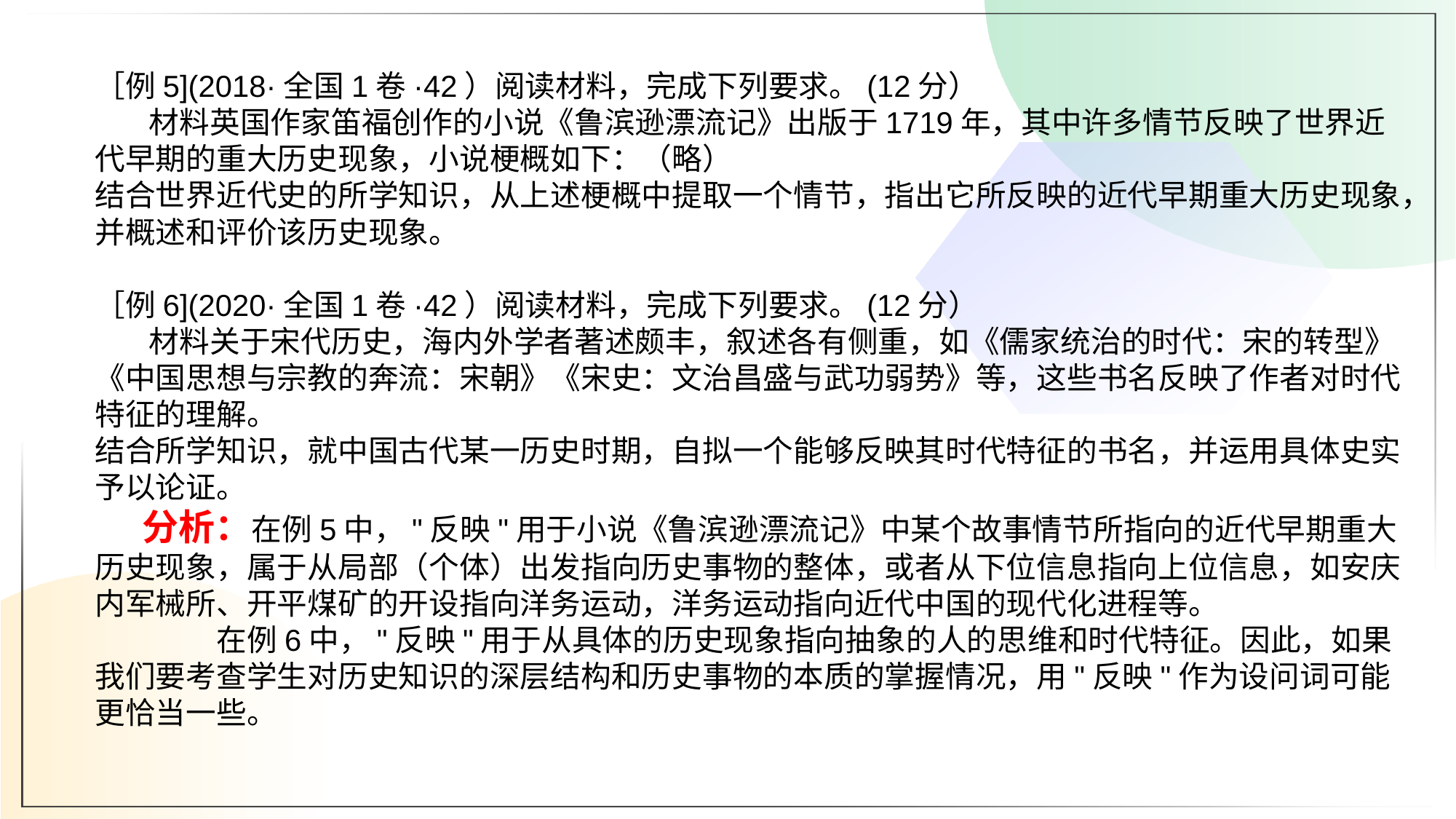

［例5](2018·全国1卷·42）阅读材料，完成下列要求。(12分）
       材料英国作家笛福创作的小说《鲁滨逊漂流记》出版于1719年，其中许多情节反映了世界近代早期的重大历史现象，小说梗概如下：（略）
结合世界近代史的所学知识，从上述梗概中提取一个情节，指出它所反映的近代早期重大历史现象，并概述和评价该历史现象。

［例6](2020·全国1卷·42）阅读材料，完成下列要求。(12分）
       材料关于宋代历史，海内外学者著述颇丰，叙述各有侧重，如《儒家统治的时代：宋的转型》《中国思想与宗教的奔流：宋朝》《宋史：文治昌盛与武功弱势》等，这些书名反映了作者对时代特征的理解。
结合所学知识，就中国古代某一历史时期，自拟一个能够反映其时代特征的书名，并运用具体史实予以论证。
      分析：在例5中，"反映"用于小说《鲁滨逊漂流记》中某个故事情节所指向的近代早期重大历史现象，属于从局部（个体）出发指向历史事物的整体，或者从下位信息指向上位信息，如安庆内军械所、开平煤矿的开设指向洋务运动，洋务运动指向近代中国的现代化进程等。
                 在例6中，"反映"用于从具体的历史现象指向抽象的人的思维和时代特征。因此，如果我们要考查学生对历史知识的深层结构和历史事物的本质的掌握情况，用"反映"作为设问词可能更恰当一些。